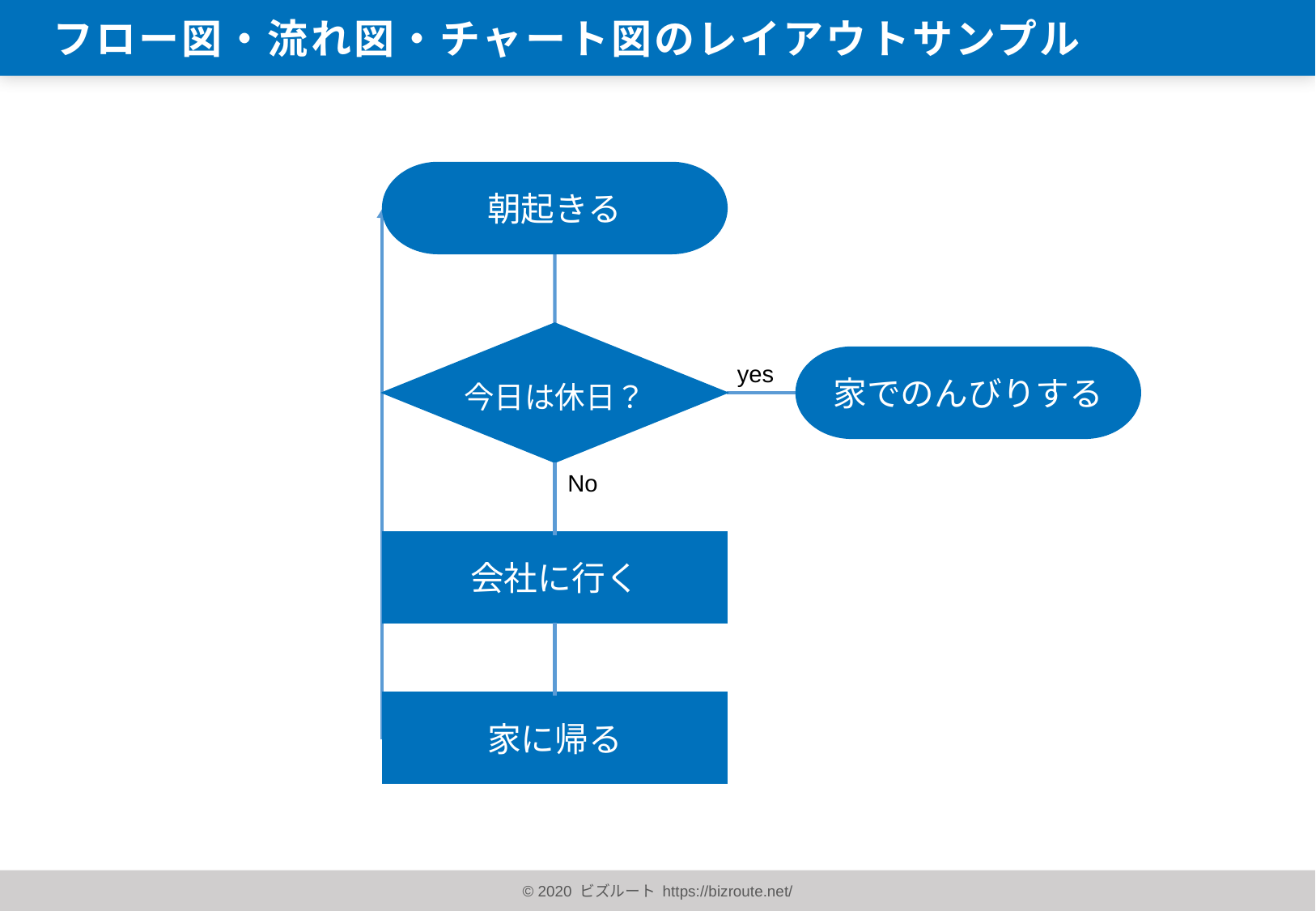

フロー図・流れ図・チャート図のレイアウトサンプル
朝起きる

家でのんびりする
yes
今日は休日？
No
会社に行く
残業がある？
家に帰る

© 2020 ビズルート https://bizroute.net/